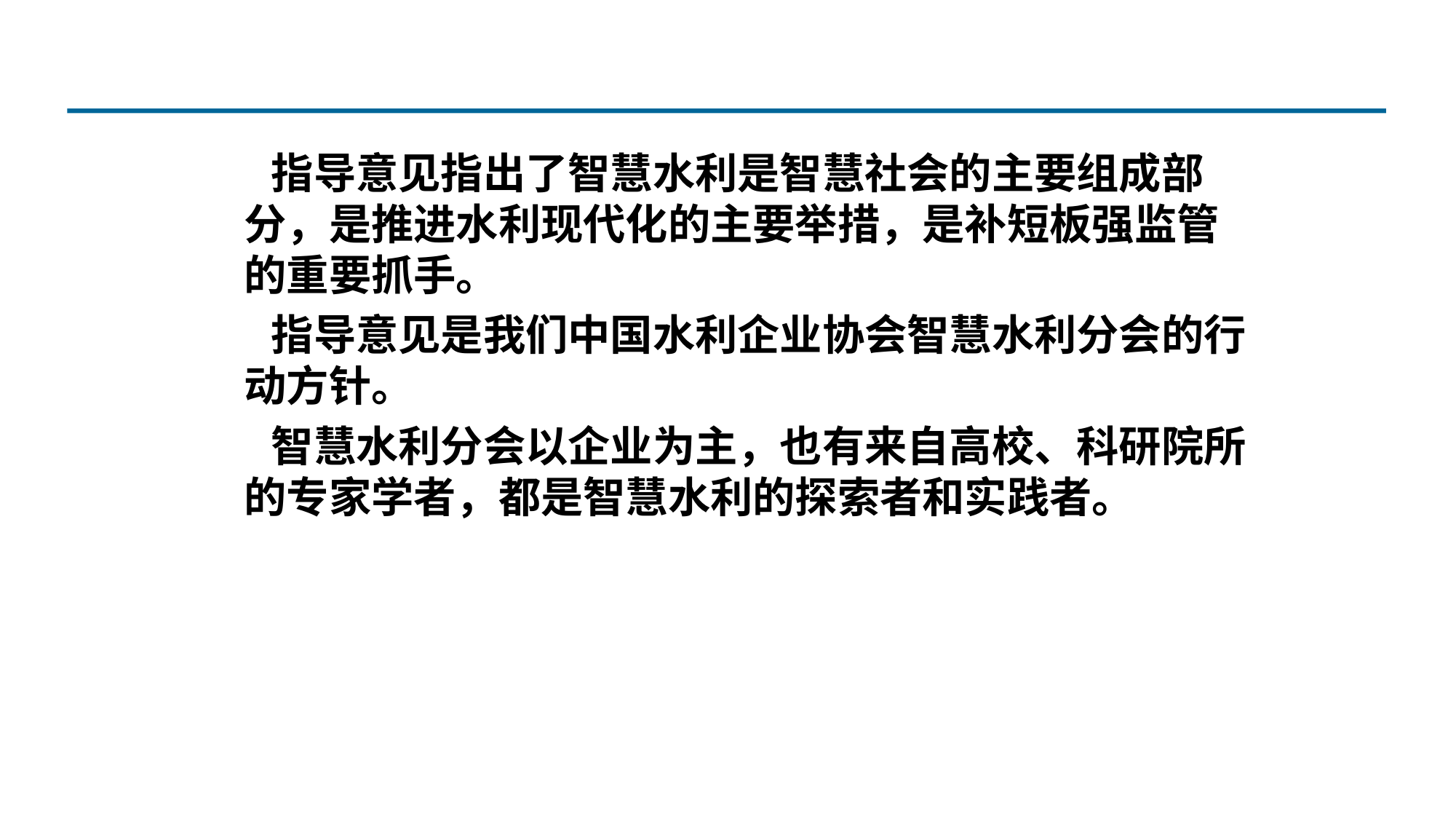

#
     指导意见指出了智慧水利是智慧社会的主要组成部分，是推进水利现代化的主要举措，是补短板强监管的重要抓手。
     指导意见是我们中国水利企业协会智慧水利分会的行动方针。
     智慧水利分会以企业为主，也有来自高校、科研院所的专家学者，都是智慧水利的探索者和实践者。